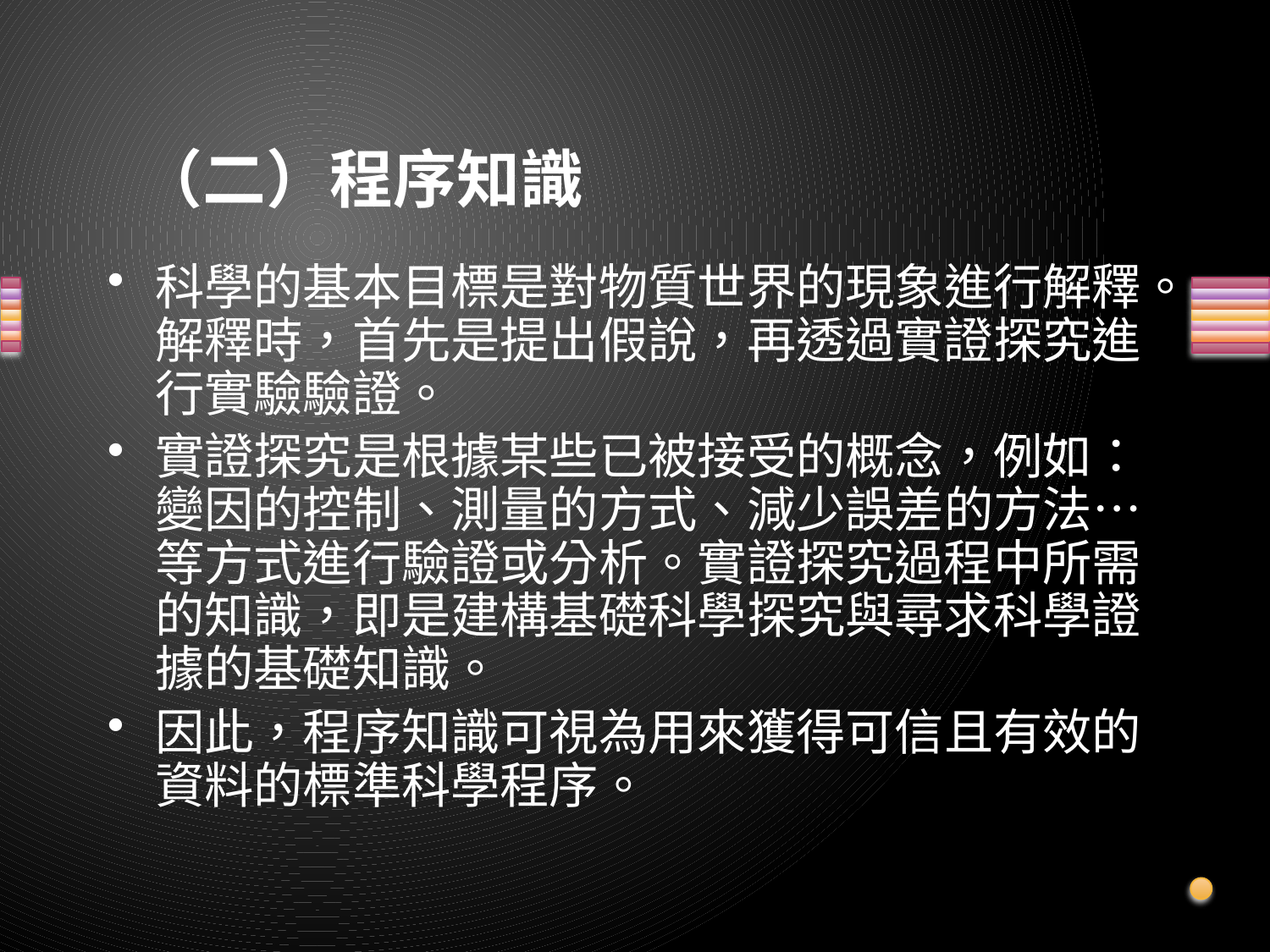

# （二）程序知識
科學的基本目標是對物質世界的現象進行解釋。解釋時，首先是提出假說，再透過實證探究進行實驗驗證。
實證探究是根據某些已被接受的概念，例如：變因的控制、測量的方式、減少誤差的方法…等方式進行驗證或分析。實證探究過程中所需的知識，即是建構基礎科學探究與尋求科學證據的基礎知識。
因此，程序知識可視為用來獲得可信且有效的資料的標準科學程序。